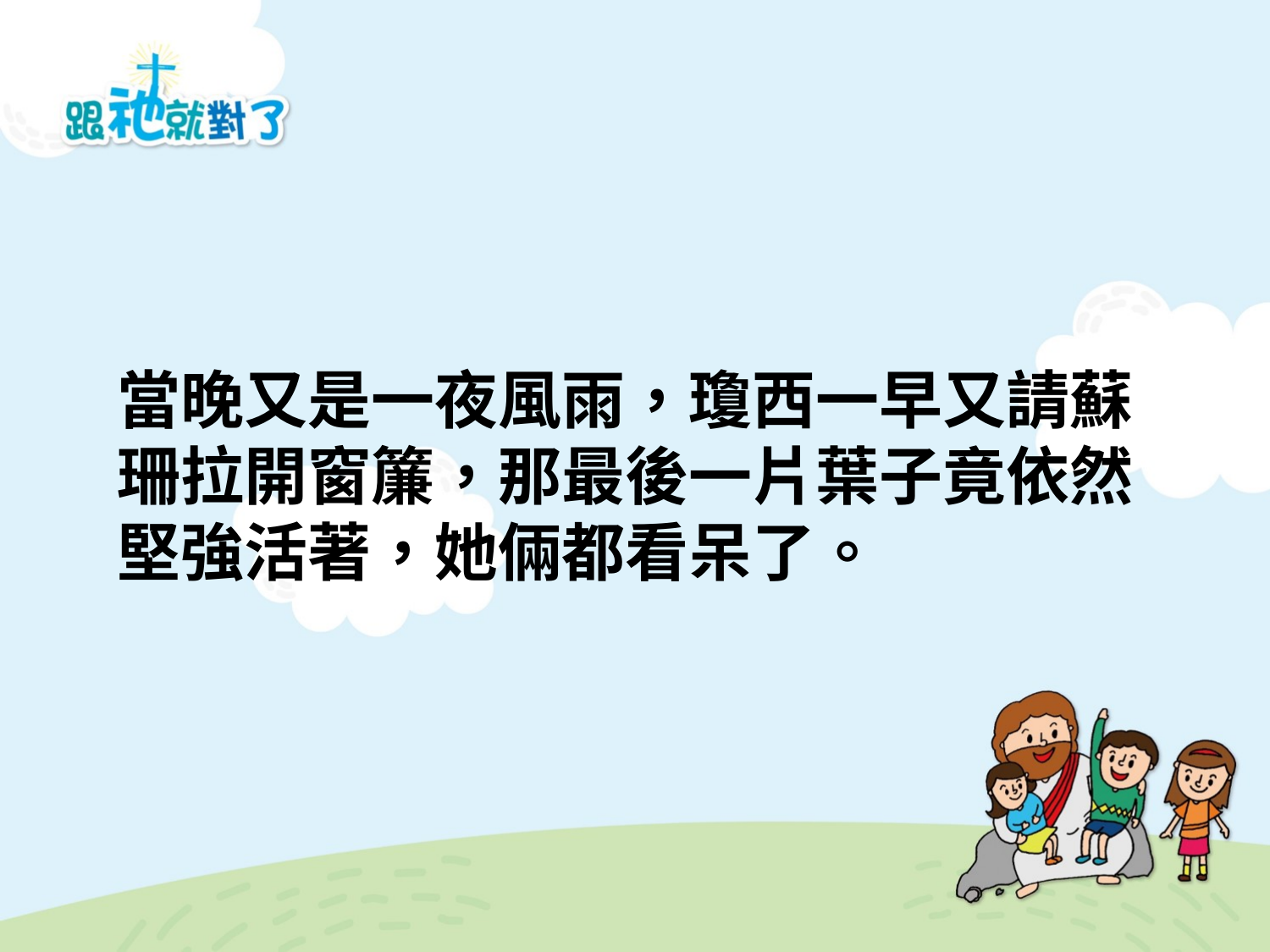

當晚又是一夜風雨，瓊西一早又請蘇珊拉開窗簾，那最後一片葉子竟依然堅強活著，她倆都看呆了。